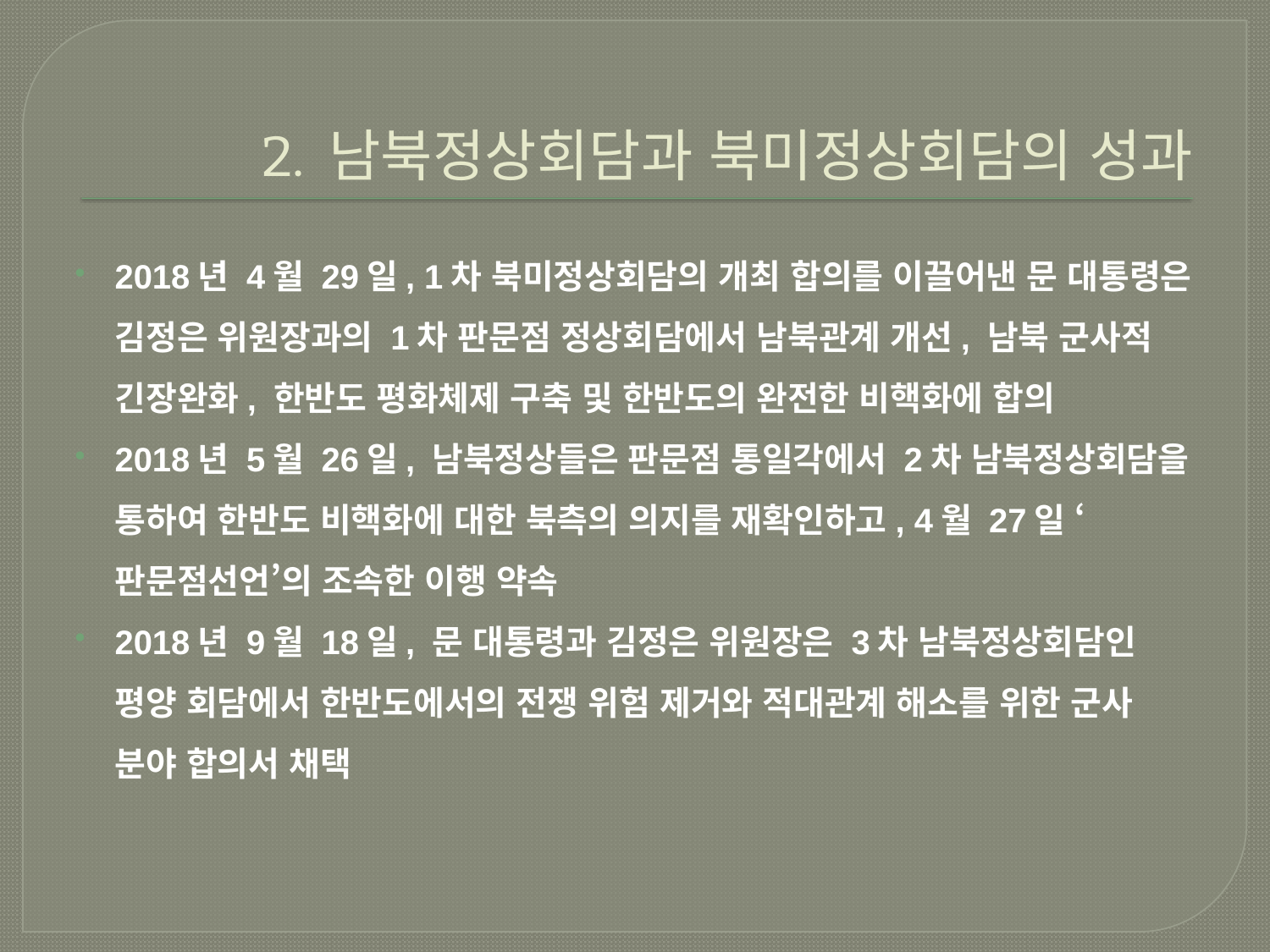

# 2. 남북정상회담과 북미정상회담의 성과
2018년 4월 29일, 1차 북미정상회담의 개최 합의를 이끌어낸 문 대통령은 김정은 위원장과의 1차 판문점 정상회담에서 남북관계 개선, 남북 군사적 긴장완화, 한반도 평화체제 구축 및 한반도의 완전한 비핵화에 합의
2018년 5월 26일, 남북정상들은 판문점 통일각에서 2차 남북정상회담을 통하여 한반도 비핵화에 대한 북측의 의지를 재확인하고, 4월 27일 ‘판문점선언’의 조속한 이행 약속
2018년 9월 18일, 문 대통령과 김정은 위원장은 3차 남북정상회담인 평양 회담에서 한반도에서의 전쟁 위험 제거와 적대관계 해소를 위한 군사 분야 합의서 채택